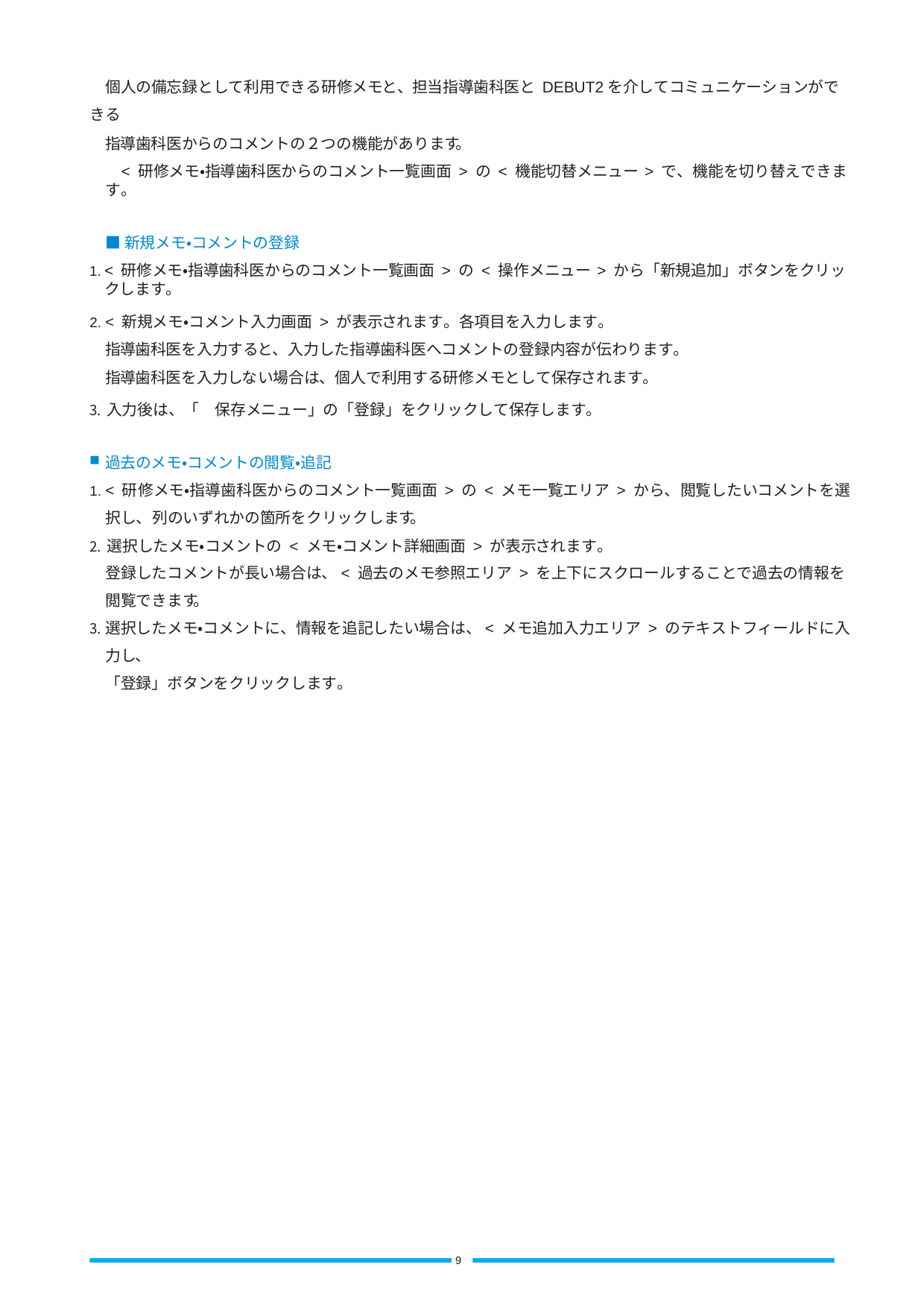

個人の備忘録として利用できる研修メモと、担当指導歯科医と DEBUT2を介してコミュニケーションができる
指導歯科医からのコメントの２つの機能があります。
< 研修メモ・指導歯科医からのコメント一覧画面 > の< 機能切替メニュー> で、機能を切り替えできます。

■新規メモ・コメントの登録
< 研修メモ・指導歯科医からのコメント一覧画面 > の< 操作メニュー> から「新規追加」ボタンをクリックします。
< 新規メモ・コメント入力画面 > が表示されます。各項目を入力します。
指導歯科医を入力すると、入力した指導歯科医へコメントの登録内容が伝わります。
指導歯科医を入力しない場合は、個人で利用する研修メモとして保存されます。
入力後は、「　保存メニュー」の「登録」をクリックして保存します。

過去のメモ・コメントの閲覧・追記
< 研修メモ・指導歯科医からのコメント一覧画面 > の< メモ一覧エリア > から、閲覧したいコメントを選択し、列のいずれかの箇所をクリックします。
選択したメモ・コメントの < メモ・コメント詳細画面 > が表示されます。
登録したコメントが長い場合は、< 過去のメモ参照エリア > を上下にスクロールすることで過去の情報を
閲覧できます。
選択したメモ・コメントに、情報を追記したい場合は、< メモ追加入力エリア > のテキストフィールドに入力し、
「登録」ボタンをクリックします。
9